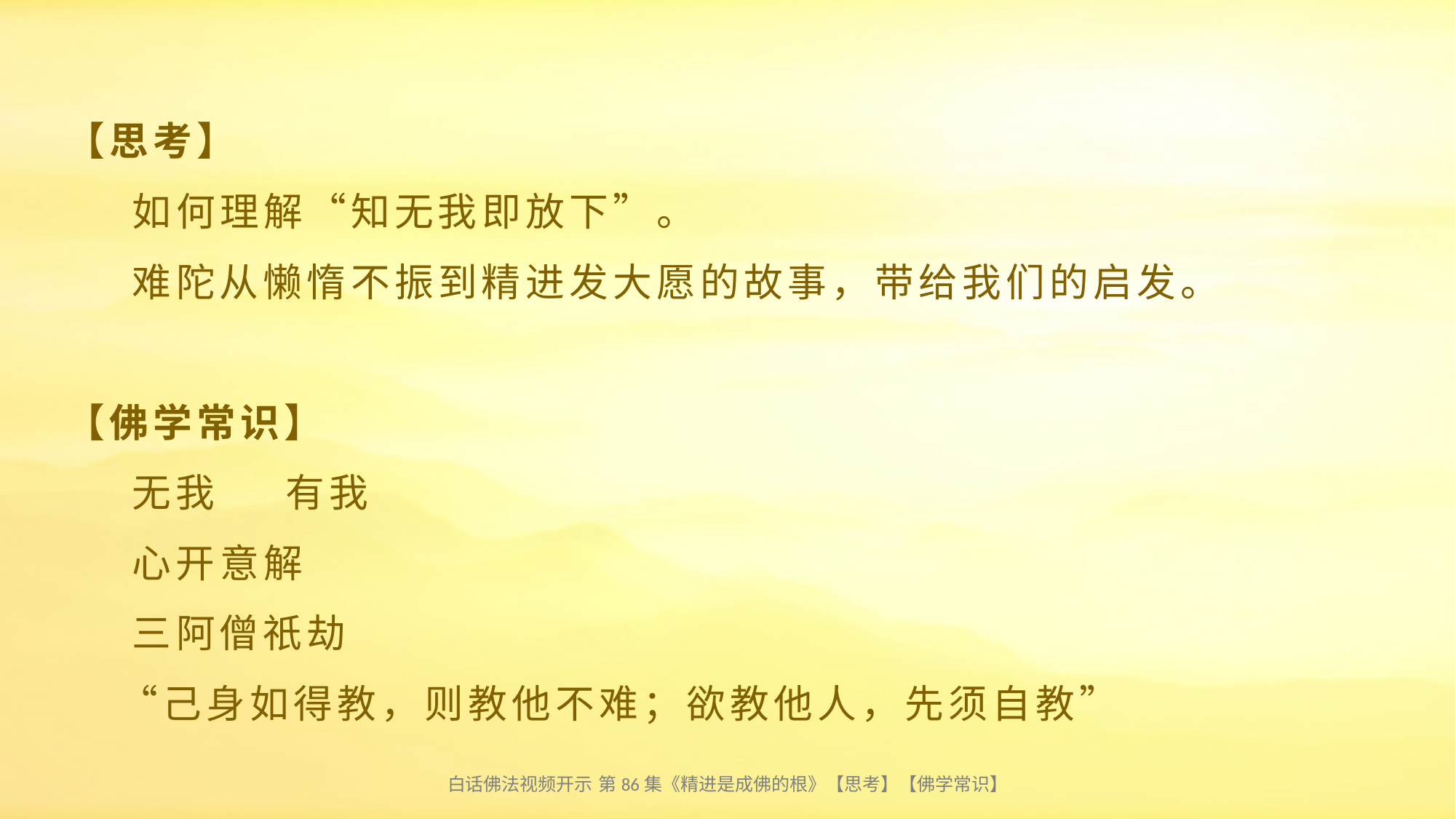

# 【思考】 如何理解“知无我即放下”。 难陀从懒惰不振到精进发大愿的故事，带给我们的启发。 【佛学常识】 无我     有我 心开意解 三阿僧祇劫 “己身如得教，则教他不难；欲教他人，先须自教”
白话佛法视频开示 第86集《精进是成佛的根》【思考】【佛学常识】